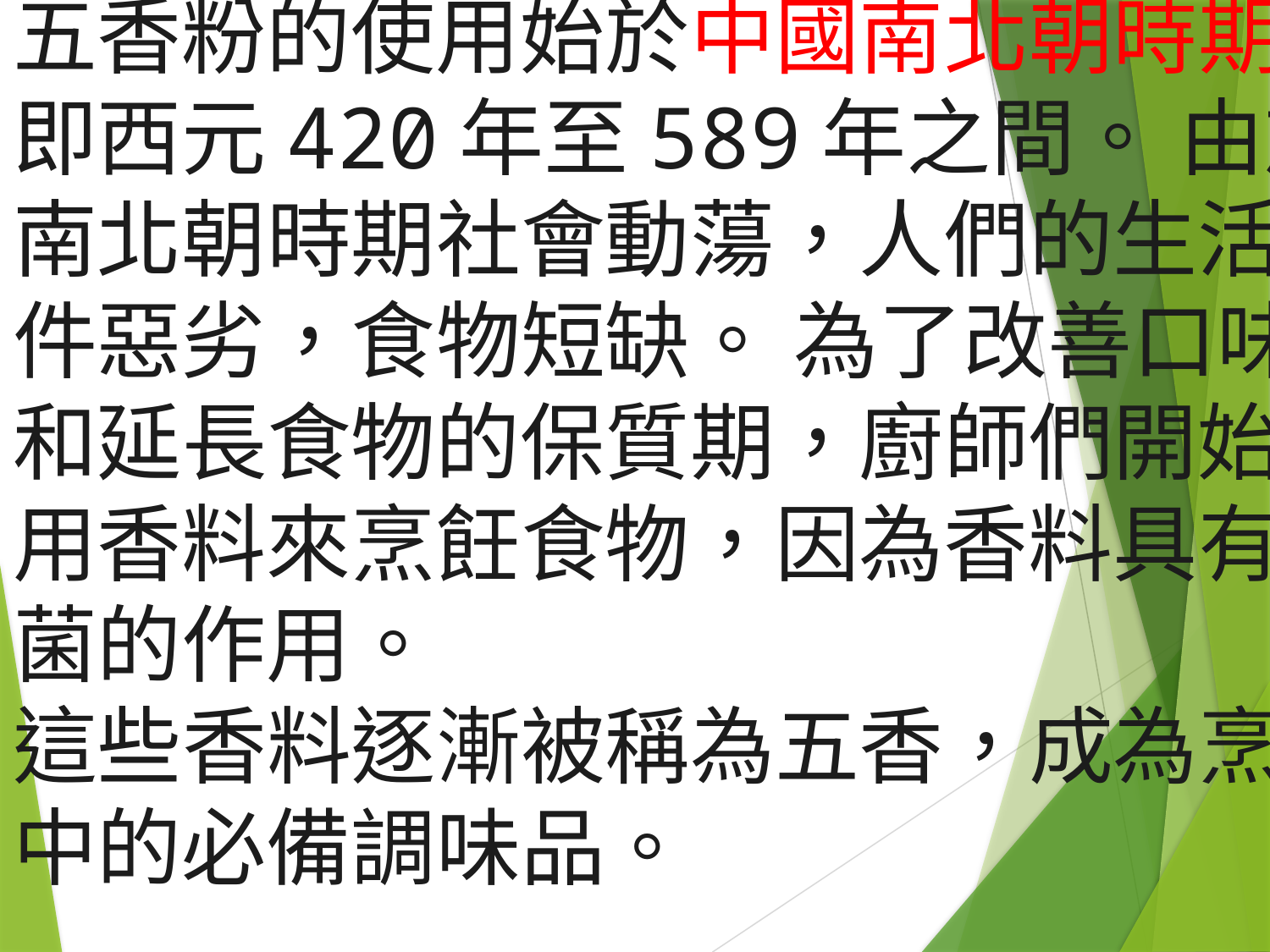

# 五香粉的使用始於中國南北朝時期，即西元420年至589年之間。 由於南北朝時期社會動蕩，人們的生活條件惡劣，食物短缺。 為了改善口味和延長食物的保質期，廚師們開始使用香料來烹飪食物，因為香料具有殺菌的作用。 這些香料逐漸被稱為五香，成為烹飪中的必備調味品。